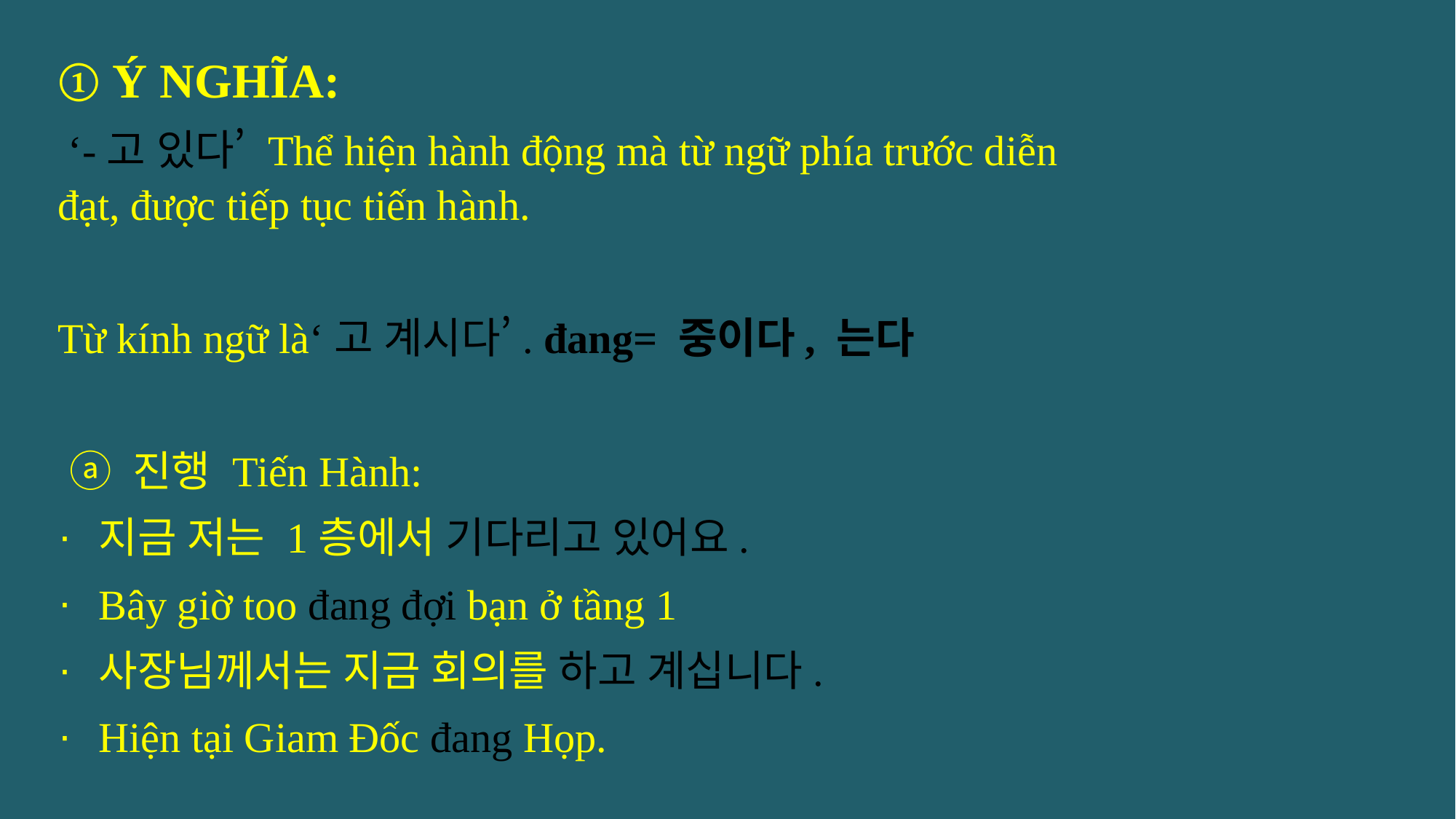

① Ý NGHĨA:
 ‘-고 있다’ Thể hiện hành động mà từ ngữ phía trước diễn đạt, được tiếp tục tiến hành.

Từ kính ngữ là‘고 계시다’. đang= 중이다, 는다

 ⓐ 진행 Tiến Hành:
지금 저는 1층에서 기다리고 있어요.
Bây giờ too đang đợi bạn ở tầng 1
사장님께서는 지금 회의를 하고 계십니다.
Hiện tại Giam Đốc đang Họp.